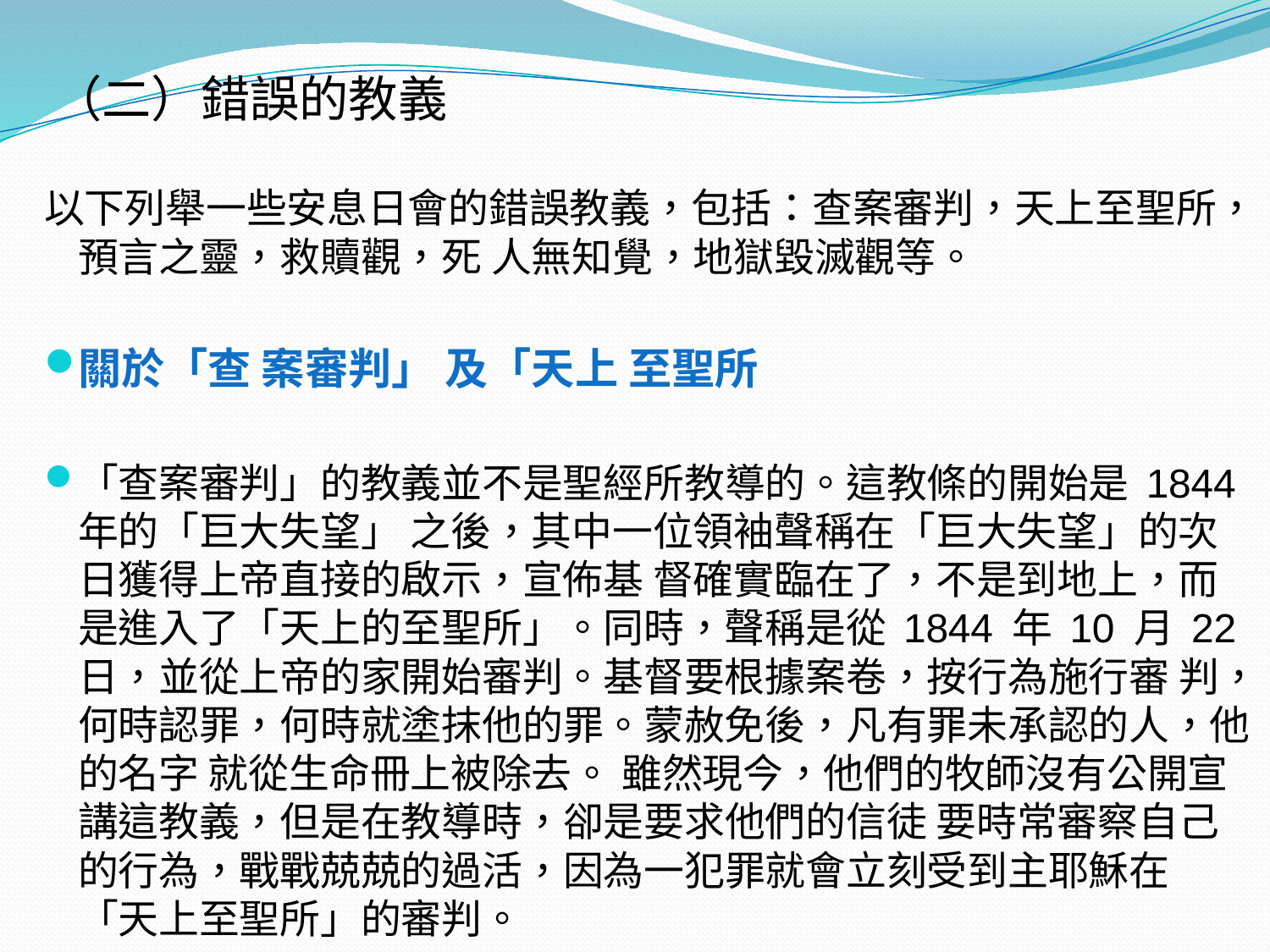

# （二）錯誤的教義

以下列舉一些安息日會的錯誤教義，包括：查案審判，天上至聖所，預言之靈，救贖觀，死 人無知覺，地獄毀滅觀等。

關於「查 案審判」 及「天上 至聖所

「查案審判」的教義並不是聖經所教導的。這教條的開始是 1844 年的「巨大失望」 之後，其中一位領袖聲稱在「巨大失望」的次日獲得上帝直接的啟示，宣佈基 督確實臨在了，不是到地上，而是進入了「天上的至聖所」。同時，聲稱是從 1844 年 10 月 22 日，並從上帝的家開始審判。基督要根據案卷，按行為施行審 判，何時認罪，何時就塗抹他的罪。蒙赦免後，凡有罪未承認的人，他的名字 就從生命冊上被除去。 雖然現今，他們的牧師沒有公開宣講這教義，但是在教導時，卻是要求他們的信徒 要時常審察自己的行為，戰戰兢兢的過活，因為一犯罪就會立刻受到主耶穌在 「天上至聖所」的審判。